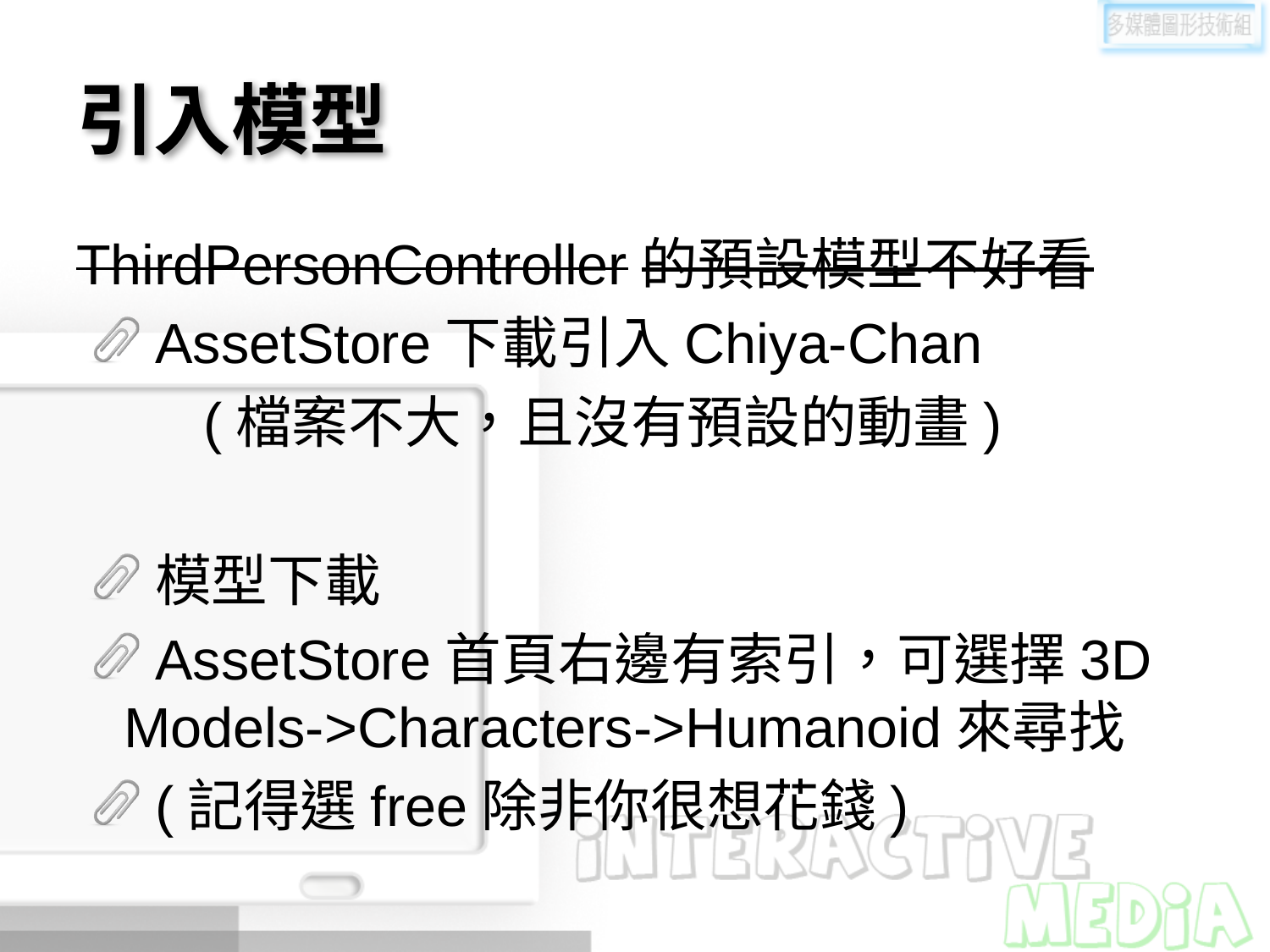

# 引入模型
ThirdPersonController的預設模型不好看
AssetStore下載引入Chiya-Chan
	(檔案不大，且沒有預設的動畫)

模型下載
AssetStore首頁右邊有索引，可選擇3D Models->Characters->Humanoid來尋找
(記得選free除非你很想花錢)